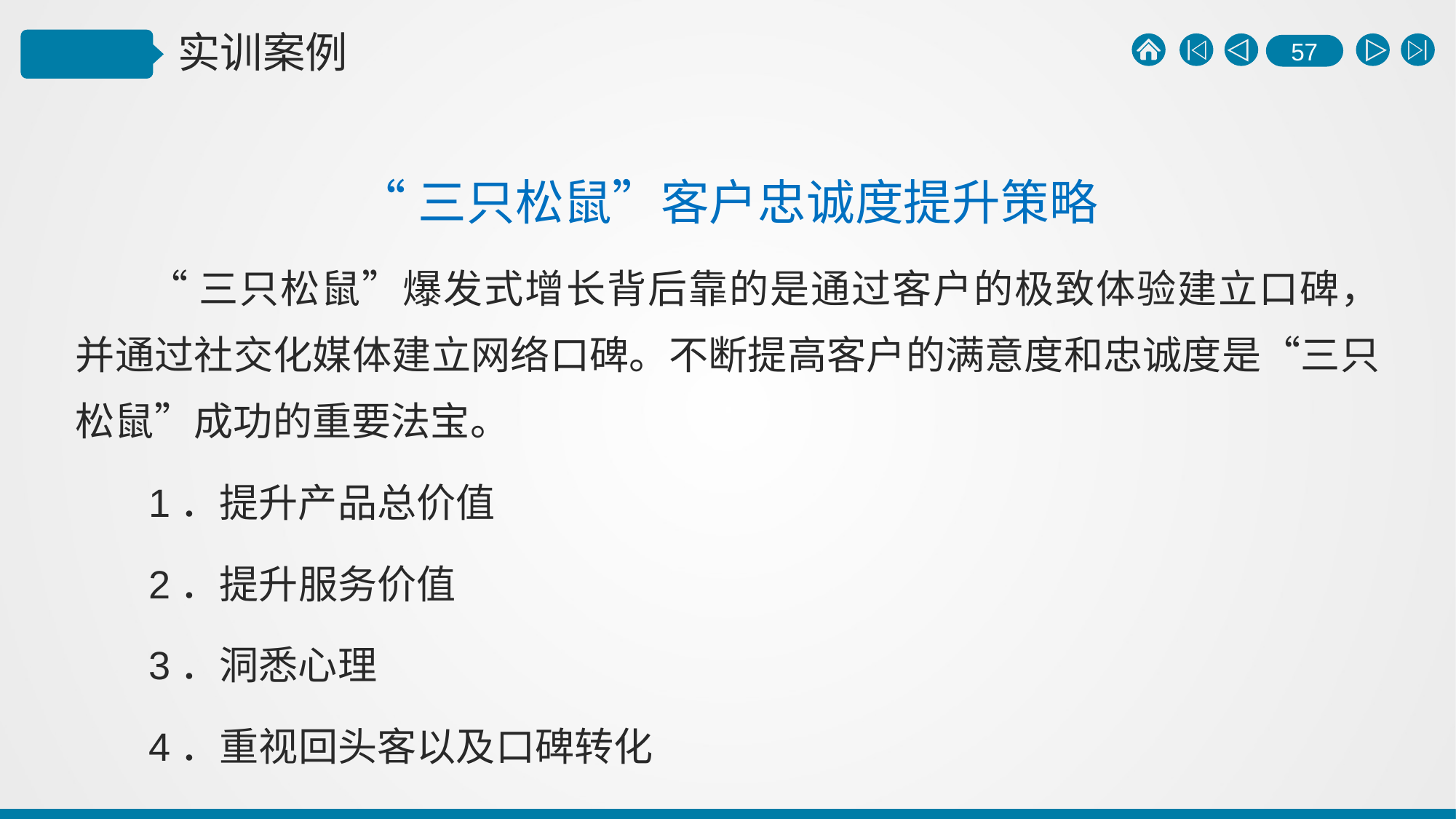

“三只松鼠”客户忠诚度提升策略
“三只松鼠”爆发式增长背后靠的是通过客户的极致体验建立口碑，并通过社交化媒体建立网络口碑。不断提高客户的满意度和忠诚度是“三只松鼠”成功的重要法宝。
1．提升产品总价值
2．提升服务价值
3．洞悉心理
4．重视回头客以及口碑转化